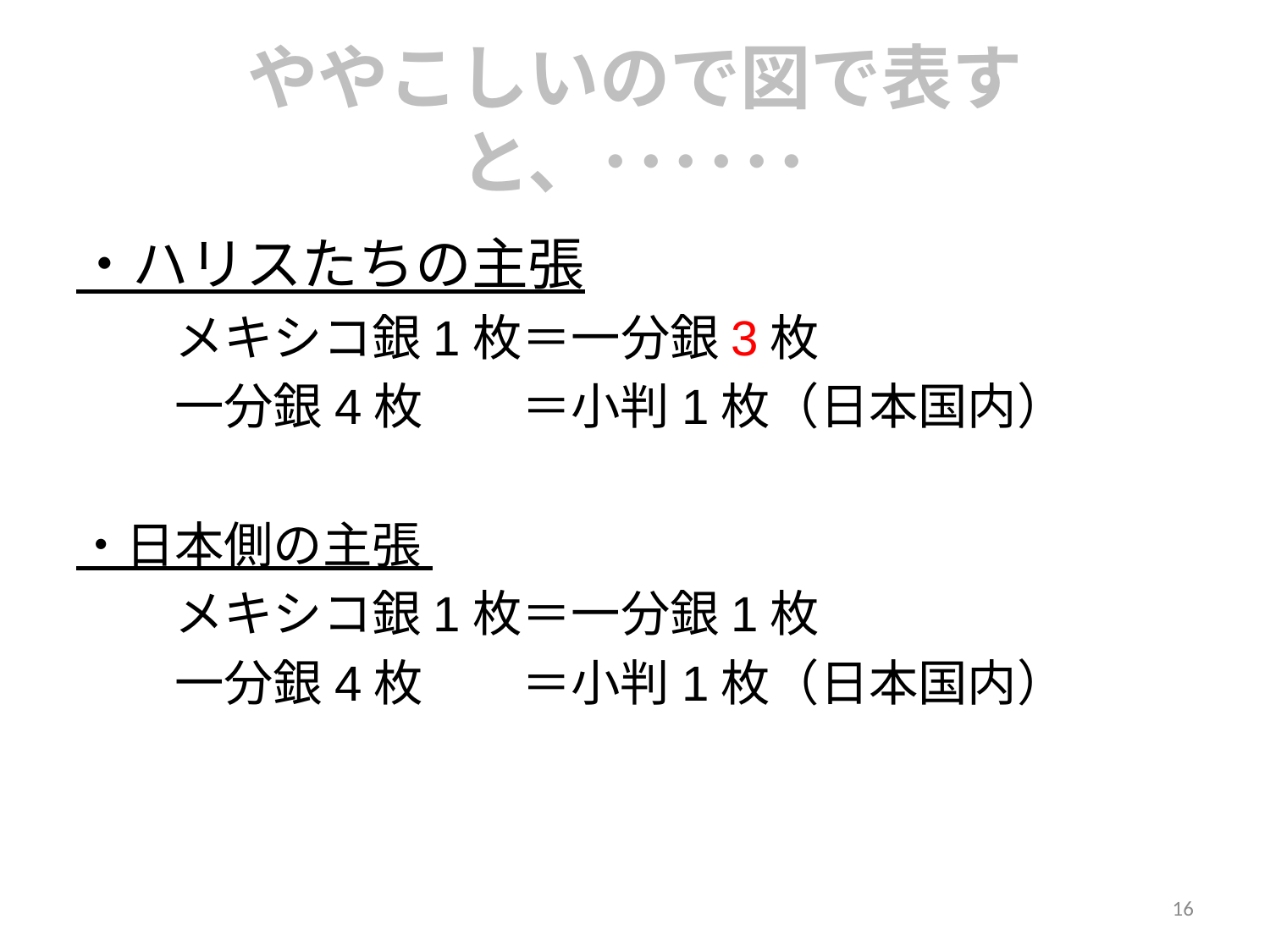

# ややこしいので図で表すと、･･････
・ハリスたちの主張
　　メキシコ銀1枚＝一分銀3枚
　　一分銀4枚　　＝小判1枚（日本国内）

・日本側の主張
　　メキシコ銀1枚＝一分銀1枚
　　一分銀4枚　　＝小判1枚（日本国内）

16